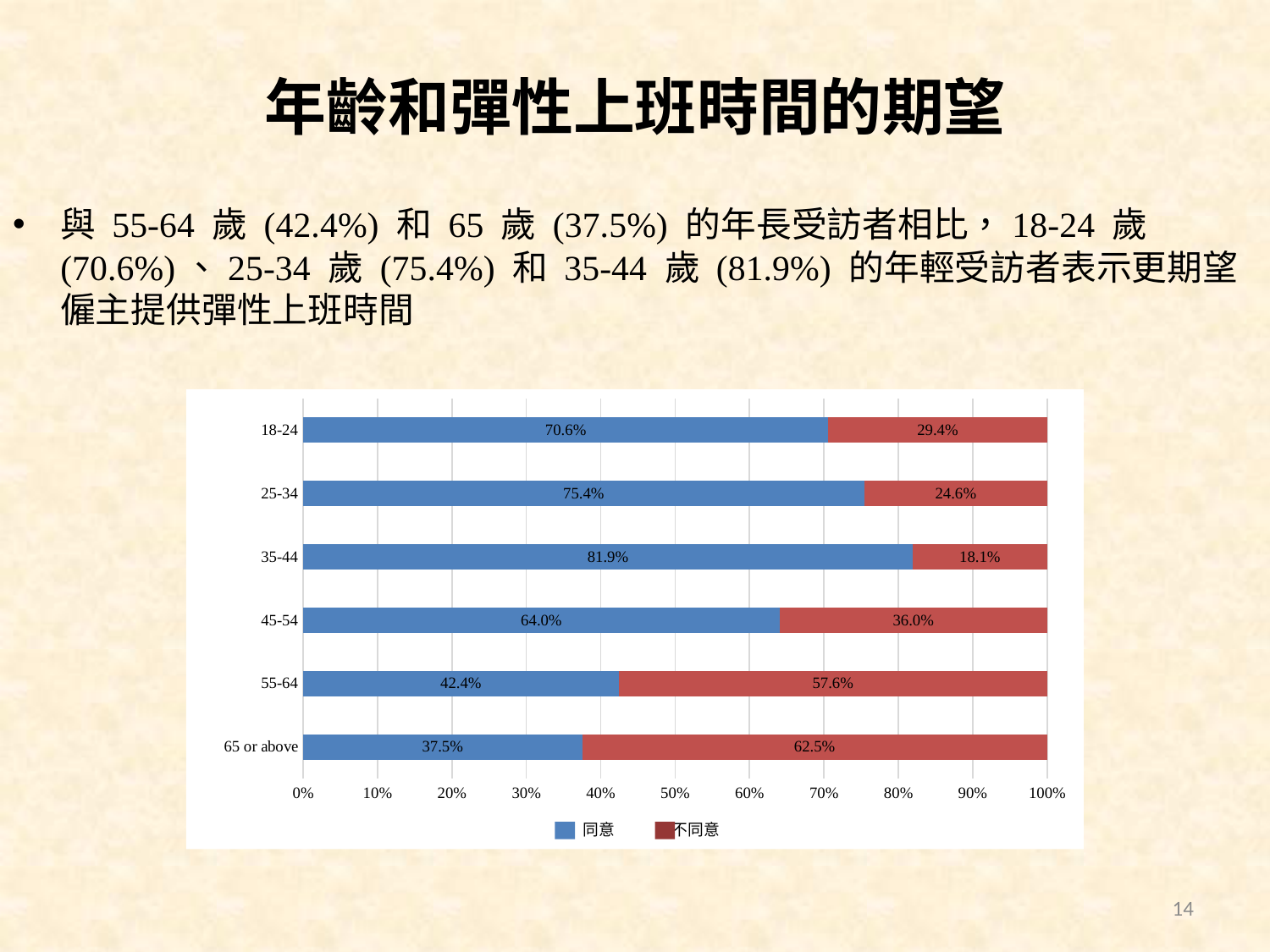

# 年齡和彈性上班時間的期望
與 55-64 歲 (42.4%) 和 65 歲 (37.5%) 的年長受訪者相比，18-24 歲 (70.6%)、25-34 歲 (75.4%) 和 35-44 歲 (81.9%) 的年輕受訪者表示更期望僱主提供彈性上班時間

### Chart

| Category | Yes | No |
|---|---|---|
|      65 or above | 0.375 | 0.625 |
|      55-64 | 0.4242424242424242 | 0.5757575757575758 |
|      45-54 | 0.6404494382022472 | 0.35955056179775285 |
|      35-44 | 0.8191489361702128 | 0.18085106382978725 |
|      25-34 | 0.7542372881355932 | 0.2457627118644068 |
|      18-24 | 0.7058823529411765 | 0.29411764705882354 |
      同意                不同意

14